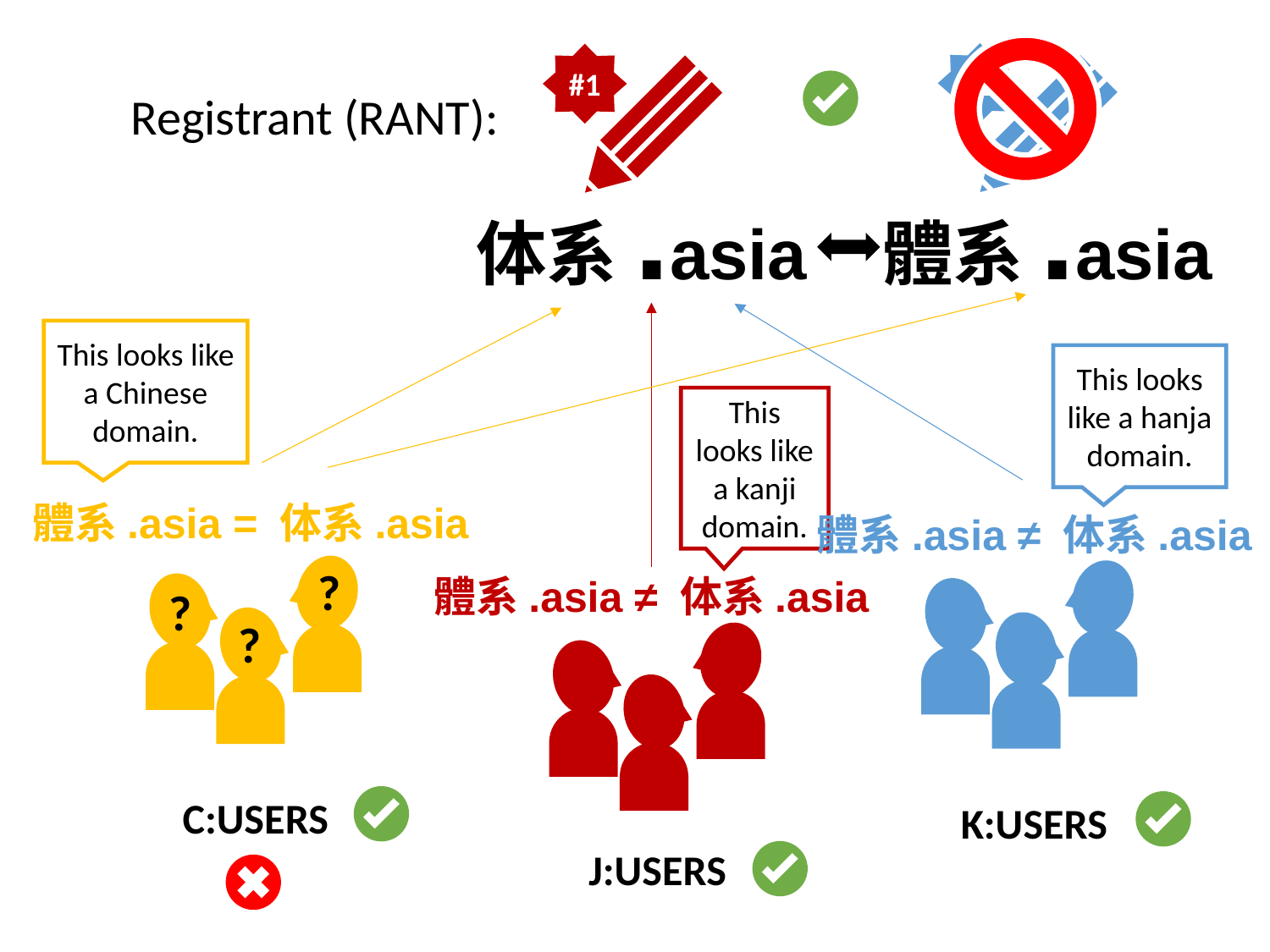

#2

#1

Registrant (RANT):
体系.asia
體系.asia

This looks like a Chinese domain.
This looks like a hanja domain.
This looks like a kanji domain.
體系.asia = 体系.asia
體系.asia ≠ 体系.asia
?

體系.asia ≠ 体系.asia
?
?

C:USERS

K:USERS

J:USERS